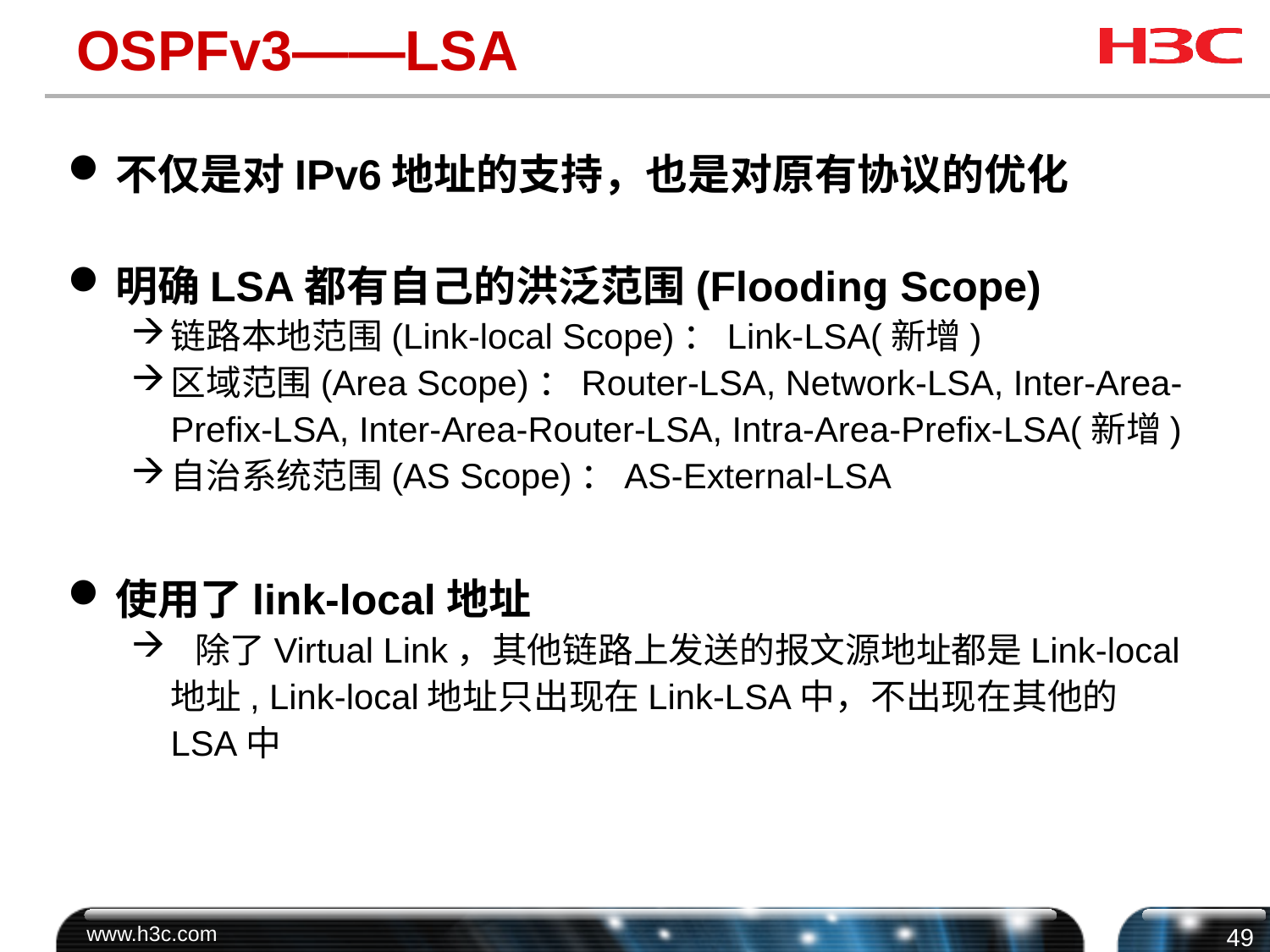

# OSPFv3——LSA
不仅是对IPv6地址的支持，也是对原有协议的优化

明确LSA都有自己的洪泛范围(Flooding Scope)
链路本地范围(Link-local Scope)：Link-LSA(新增)
区域范围(Area Scope)：Router-LSA, Network-LSA, Inter-Area-Prefix-LSA, Inter-Area-Router-LSA, Intra-Area-Prefix-LSA(新增)
自治系统范围(AS Scope)：AS-External-LSA

使用了link-local地址
  除了Virtual Link，其他链路上发送的报文源地址都是Link-local  地址, Link-local地址只出现在Link-LSA中，不出现在其他的LSA中